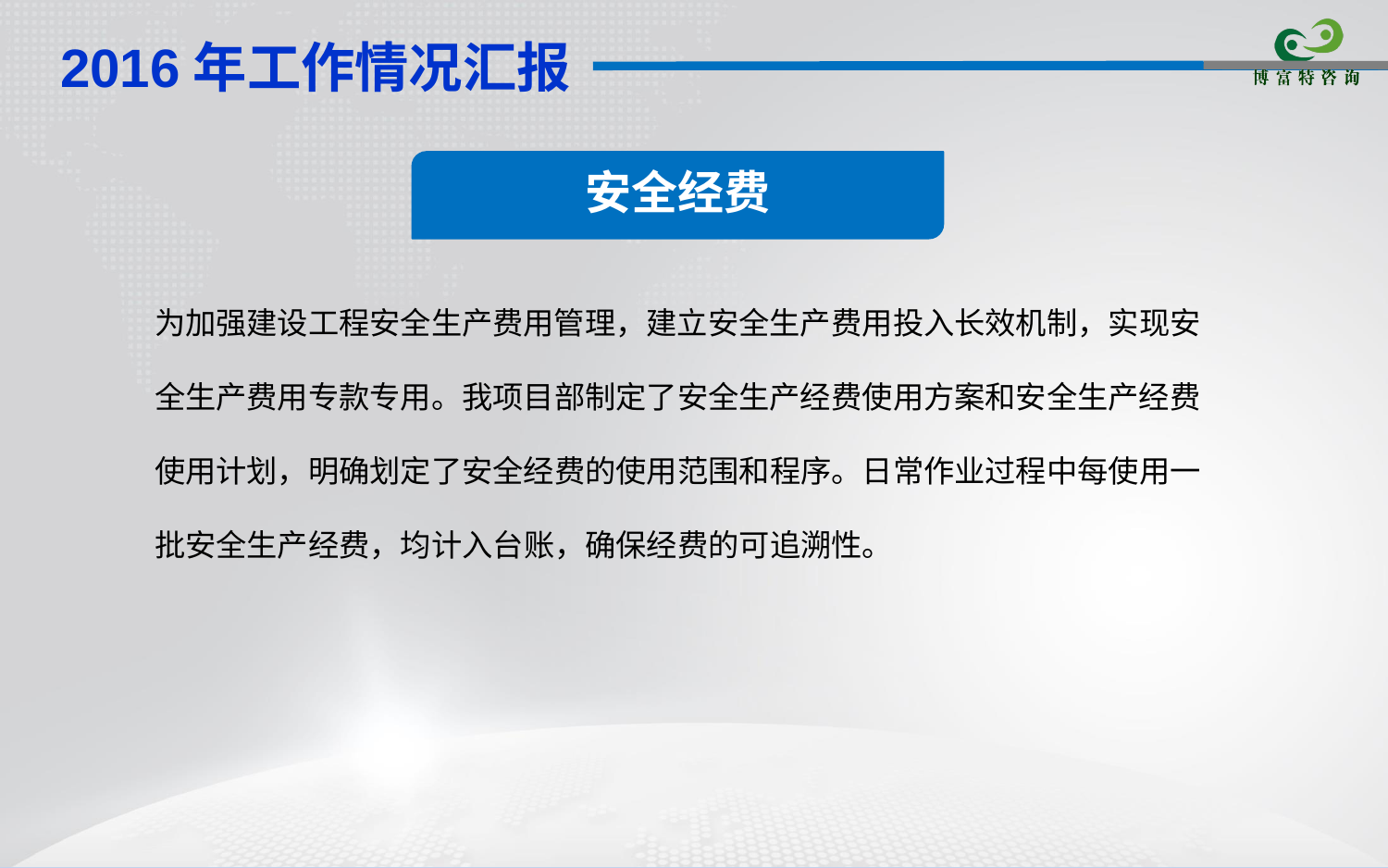

安全经费
为加强建设工程安全生产费用管理，建立安全生产费用投入长效机制，实现安全生产费用专款专用。我项目部制定了安全生产经费使用方案和安全生产经费使用计划，明确划定了安全经费的使用范围和程序。日常作业过程中每使用一批安全生产经费，均计入台账，确保经费的可追溯性。